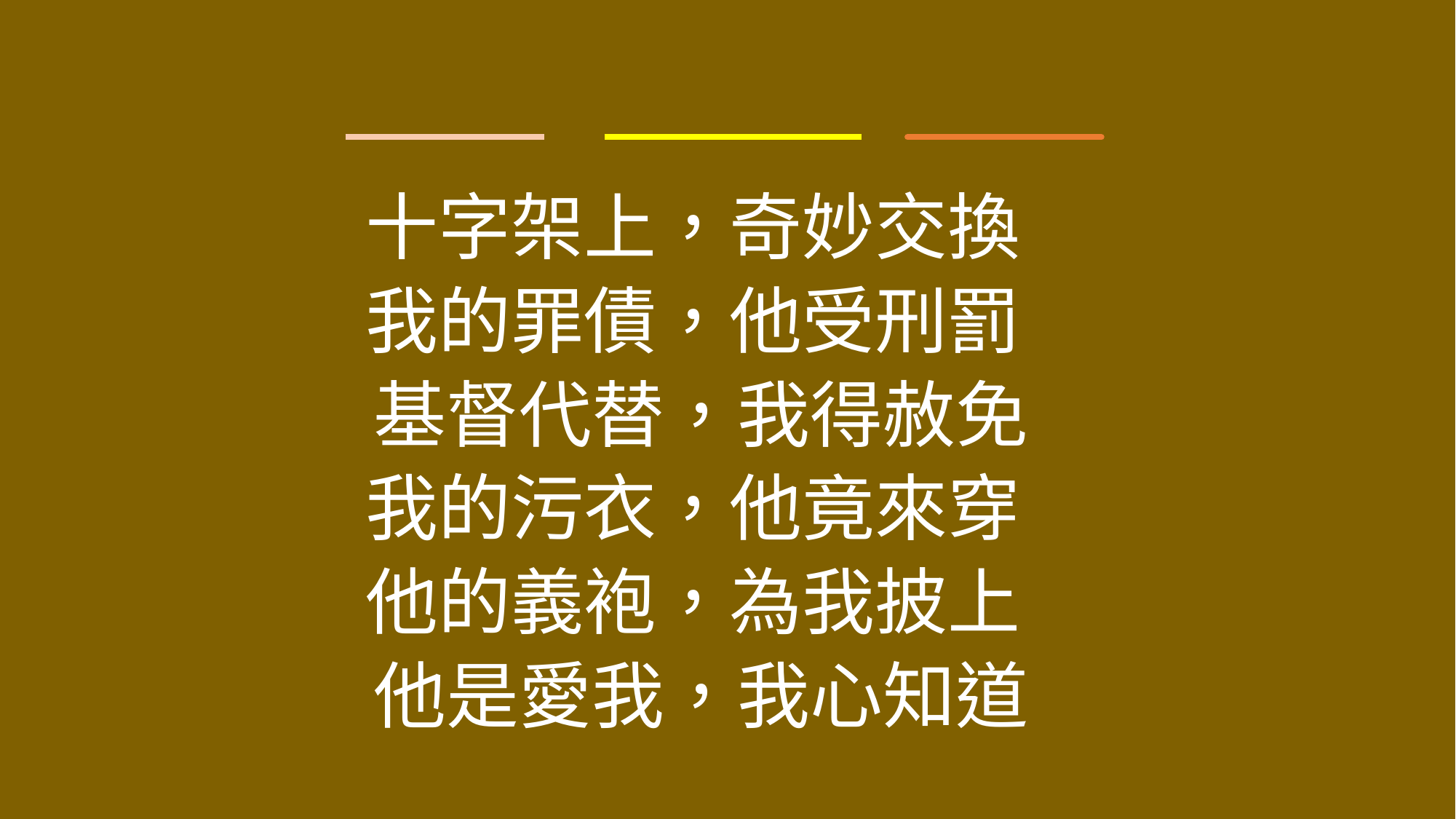

十字架上，奇妙交換
我的罪債，他受刑罰
基督代替，我得赦免
我的污衣，他竟來穿
他的義袍，為我披上
他是愛我，我心知道